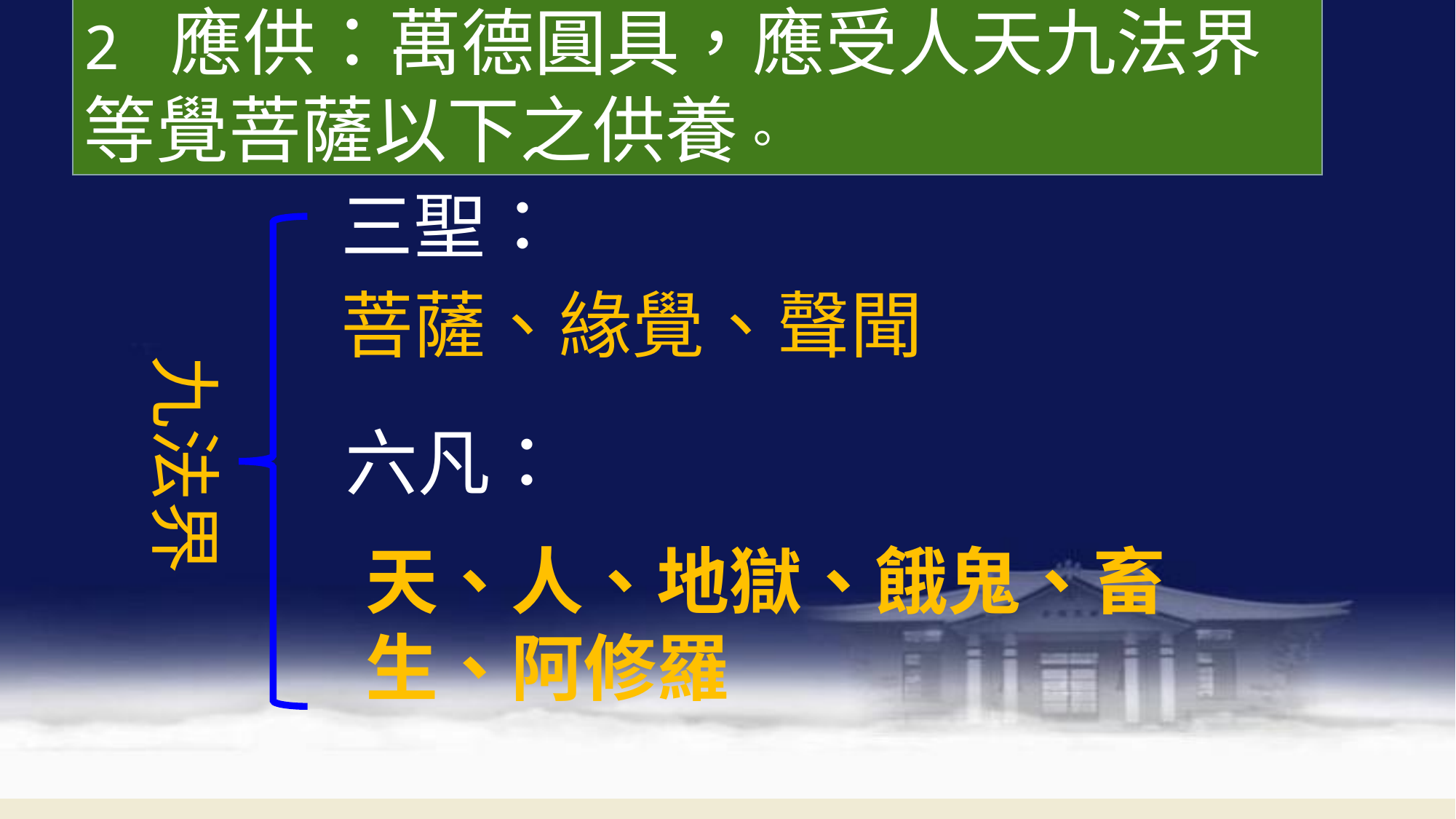

2 應供：萬德圓具，應受人天九法界等覺菩薩以下之供養。
#
三聖：

菩薩、緣覺、聲聞
九法界
六凡：
天、人、地獄、餓鬼、畜生、阿修羅